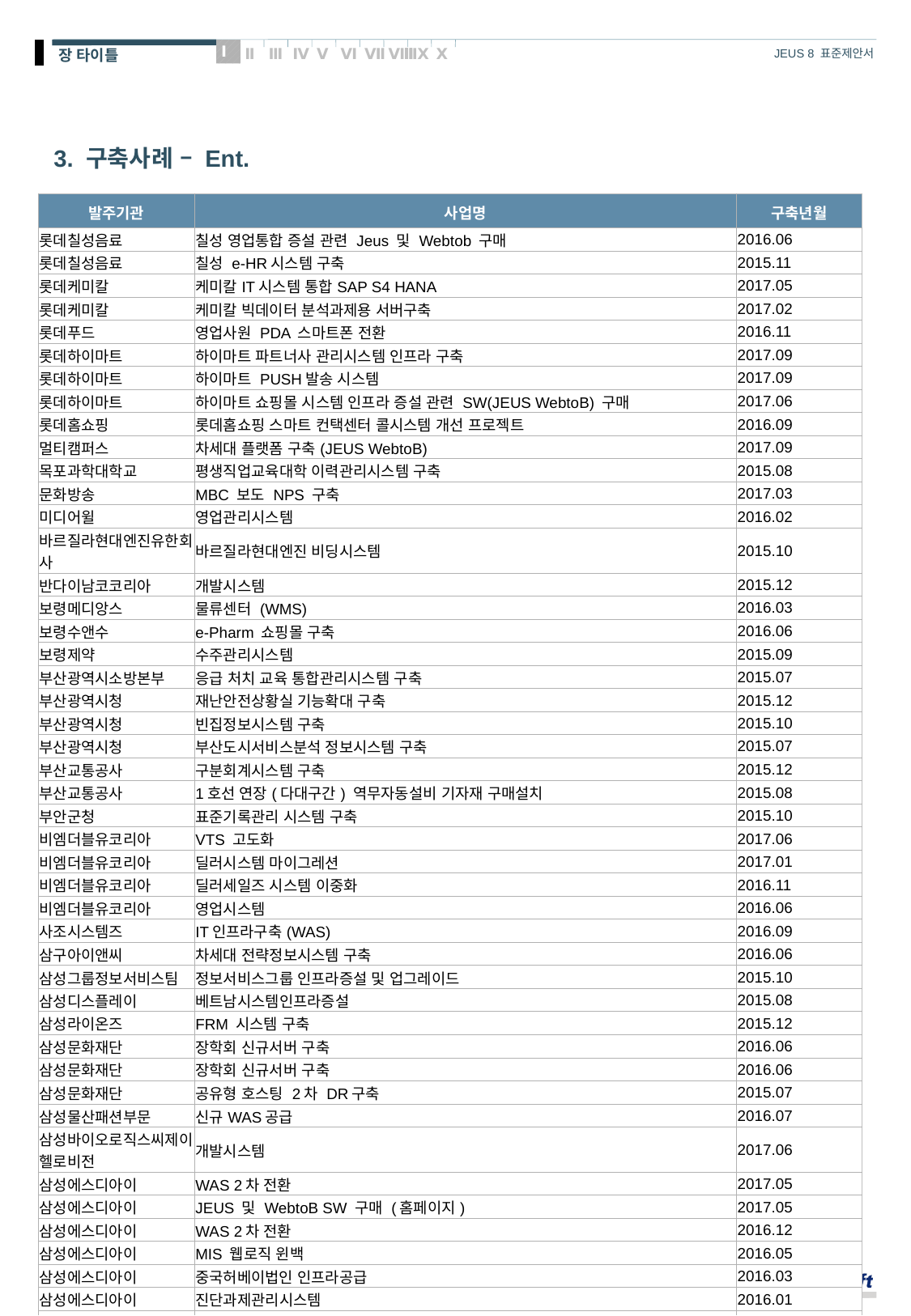

# 3. 구축사례 – Ent.
| 발주기관 | 사업명 | 구축년월 |
| --- | --- | --- |
| 롯데칠성음료 | 칠성 영업통합 증설 관련 Jeus 및 Webtob 구매 | 2016.06 |
| 롯데칠성음료 | 칠성 e-HR시스템 구축 | 2015.11 |
| 롯데케미칼 | 케미칼IT시스템 통합SAP S4 HANA | 2017.05 |
| 롯데케미칼 | 케미칼 빅데이터 분석과제용 서버구축 | 2017.02 |
| 롯데푸드 | 영업사원 PDA 스마트폰 전환 | 2016.11 |
| 롯데하이마트 | 하이마트 파트너사 관리시스템 인프라 구축 | 2017.09 |
| 롯데하이마트 | 하이마트 PUSH발송 시스템 | 2017.09 |
| 롯데하이마트 | 하이마트 쇼핑몰 시스템 인프라 증설 관련 SW(JEUS WebtoB) 구매 | 2017.06 |
| 롯데홈쇼핑 | 롯데홈쇼핑 스마트 컨택센터 콜시스템 개선 프로젝트 | 2016.09 |
| 멀티캠퍼스 | 차세대 플랫폼 구축(JEUS WebtoB) | 2017.09 |
| 목포과학대학교 | 평생직업교육대학 이력관리시스템 구축 | 2015.08 |
| 문화방송 | MBC 보도 NPS 구축 | 2017.03 |
| 미디어윌 | 영업관리시스템 | 2016.02 |
| 바르질라현대엔진유한회사 | 바르질라현대엔진 비딩시스템 | 2015.10 |
| 반다이남코코리아 | 개발시스템 | 2015.12 |
| 보령메디앙스 | 물류센터 (WMS) | 2016.03 |
| 보령수앤수 | e-Pharm 쇼핑몰 구축 | 2016.06 |
| 보령제약 | 수주관리시스템 | 2015.09 |
| 부산광역시소방본부 | 응급 처치 교육 통합관리시스템 구축 | 2015.07 |
| 부산광역시청 | 재난안전상황실 기능확대 구축 | 2015.12 |
| 부산광역시청 | 빈집정보시스템 구축 | 2015.10 |
| 부산광역시청 | 부산도시서비스분석 정보시스템 구축 | 2015.07 |
| 부산교통공사 | 구분회계시스템 구축 | 2015.12 |
| 부산교통공사 | 1호선 연장(다대구간) 역무자동설비 기자재 구매설치 | 2015.08 |
| 부안군청 | 표준기록관리 시스템 구축 | 2015.10 |
| 비엠더블유코리아 | VTS 고도화 | 2017.06 |
| 비엠더블유코리아 | 딜러시스템 마이그레션 | 2017.01 |
| 비엠더블유코리아 | 딜러세일즈 시스템 이중화 | 2016.11 |
| 비엠더블유코리아 | 영업시스템 | 2016.06 |
| 사조시스템즈 | IT인프라구축(WAS) | 2016.09 |
| 삼구아이앤씨 | 차세대 전략정보시스템 구축 | 2016.06 |
| 삼성그룹정보서비스팀 | 정보서비스그룹 인프라증설 및 업그레이드 | 2015.10 |
| 삼성디스플레이 | 베트남시스템인프라증설 | 2015.08 |
| 삼성라이온즈 | FRM 시스템 구축 | 2015.12 |
| 삼성문화재단 | 장학회 신규서버 구축 | 2016.06 |
| 삼성문화재단 | 장학회 신규서버 구축 | 2016.06 |
| 삼성문화재단 | 공유형 호스팅 2차 DR구축 | 2015.07 |
| 삼성물산패션부문 | 신규WAS공급 | 2016.07 |
| 삼성바이오로직스씨제이헬로비전 | 개발시스템 | 2017.06 |
| 삼성에스디아이 | WAS 2차 전환 | 2017.05 |
| 삼성에스디아이 | JEUS 및 WebtoB SW 구매 (홈페이지) | 2017.05 |
| 삼성에스디아이 | WAS 2차 전환 | 2016.12 |
| 삼성에스디아이 | MIS 웹로직 윈백 | 2016.05 |
| 삼성에스디아이 | 중국허베이법인 인프라공급 | 2016.03 |
| 삼성에스디아이 | 진단과제관리시스템 | 2016.01 |
| 삼성에스디에스 | JEUS(WAS서버) SW구매 의뢰 | 2017.09 |
| 삼성에스디에스 | 미주CELLO 구축 SW공급 | 2017.09 |
| 삼성에스디에스 | 삼성전자 구주CELLO 개선SW공급계약 WEBTOBJEUS | 2017.07 |
| 삼성에스디에스 | 삼성전자 북미 SEA RB 전진배치 서버용 SW공급 | 2017.06 |
| 삼성에스디에스 | 에스프린팅솔루션 IT시스템 개발SW 구매건 | 2017.06 |
| 삼성에스디에스 | 코닝정밀소재 Legacy서버 x86 전환 (JEUS) | 2017.06 |
| 삼성에스디에스 | 2017년 클라우드라이선스 공급 | 2016.12 |
| 삼성에스디에스 | 2016년 삼성SDS 클라우드라이선스 공급 | 2016.02 |
| 삼성엔지니어링 | 기간계 웹시스템 전환(웹로직 윈백) | 2017.05 |